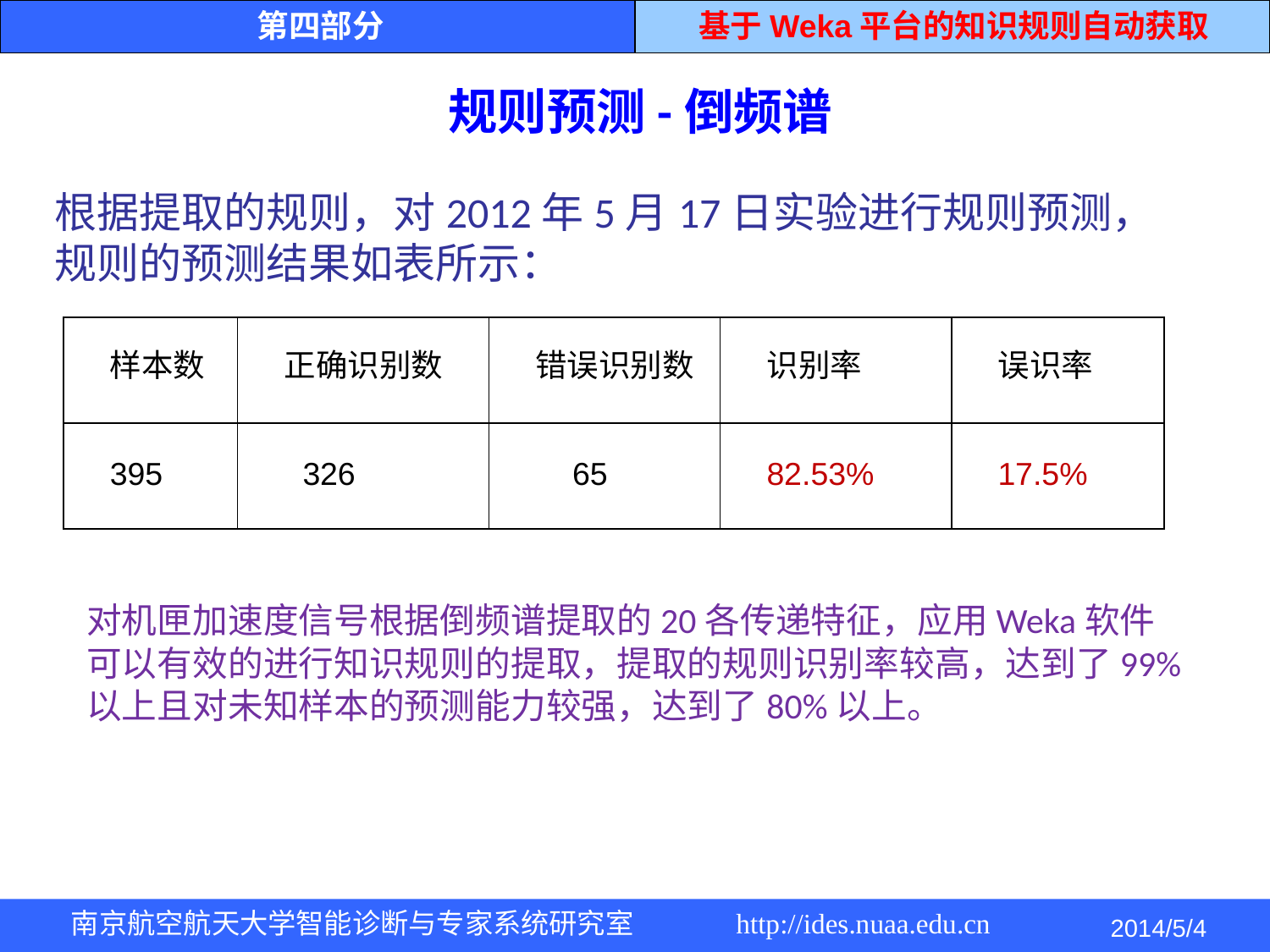

第四部分
基于Weka平台的知识规则自动获取
规则预测-倒频谱
根据提取的规则，对2012年5月17日实验进行规则预测，规则的预测结果如表所示：
| 样本数 | 正确识别数 | 错误识别数 | 识别率 | 误识率 |
| --- | --- | --- | --- | --- |
| 395 | 326 | 65 | 82.53% | 17.5% |
对机匣加速度信号根据倒频谱提取的20各传递特征，应用Weka软件可以有效的进行知识规则的提取，提取的规则识别率较高，达到了99%以上且对未知样本的预测能力较强，达到了80%以上。
2014/5/4
南京航空航天大学智能诊断与专家系统研究室               http://ides.nuaa.edu.cn